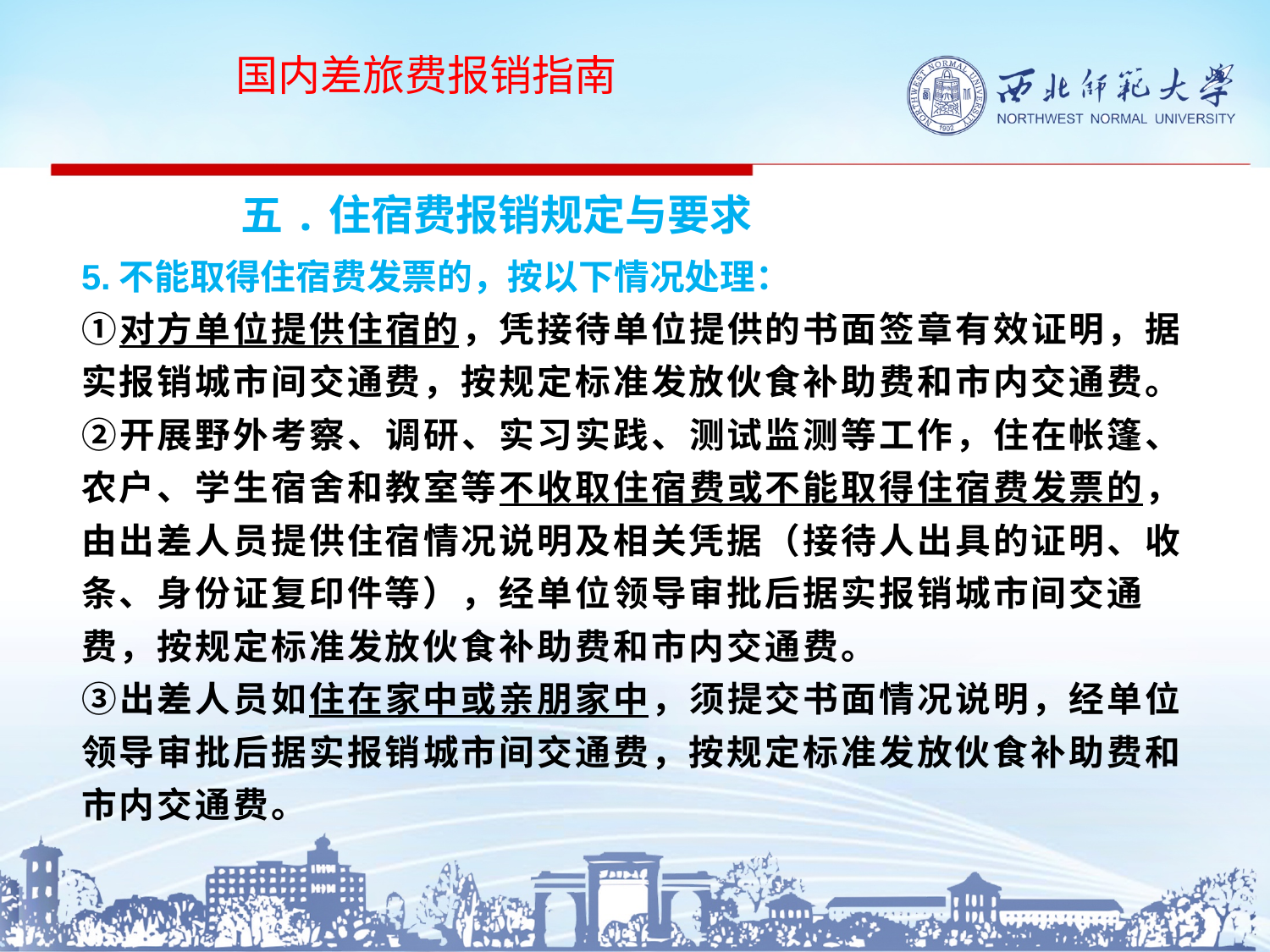

国内差旅费报销指南
# 五.住宿费报销规定与要求 5.不能取得住宿费发票的，按以下情况处理： ①对方单位提供住宿的，凭接待单位提供的书面签章有效证明，据实报销城市间交通费，按规定标准发放伙食补助费和市内交通费。 ②开展野外考察、调研、实习实践、测试监测等工作，住在帐篷、农户、学生宿舍和教室等不收取住宿费或不能取得住宿费发票的，由出差人员提供住宿情况说明及相关凭据（接待人出具的证明、收条、身份证复印件等），经单位领导审批后据实报销城市间交通费，按规定标准发放伙食补助费和市内交通费。 ③出差人员如住在家中或亲朋家中，须提交书面情况说明，经单位领导审批后据实报销城市间交通费，按规定标准发放伙食补助费和市内交通费。